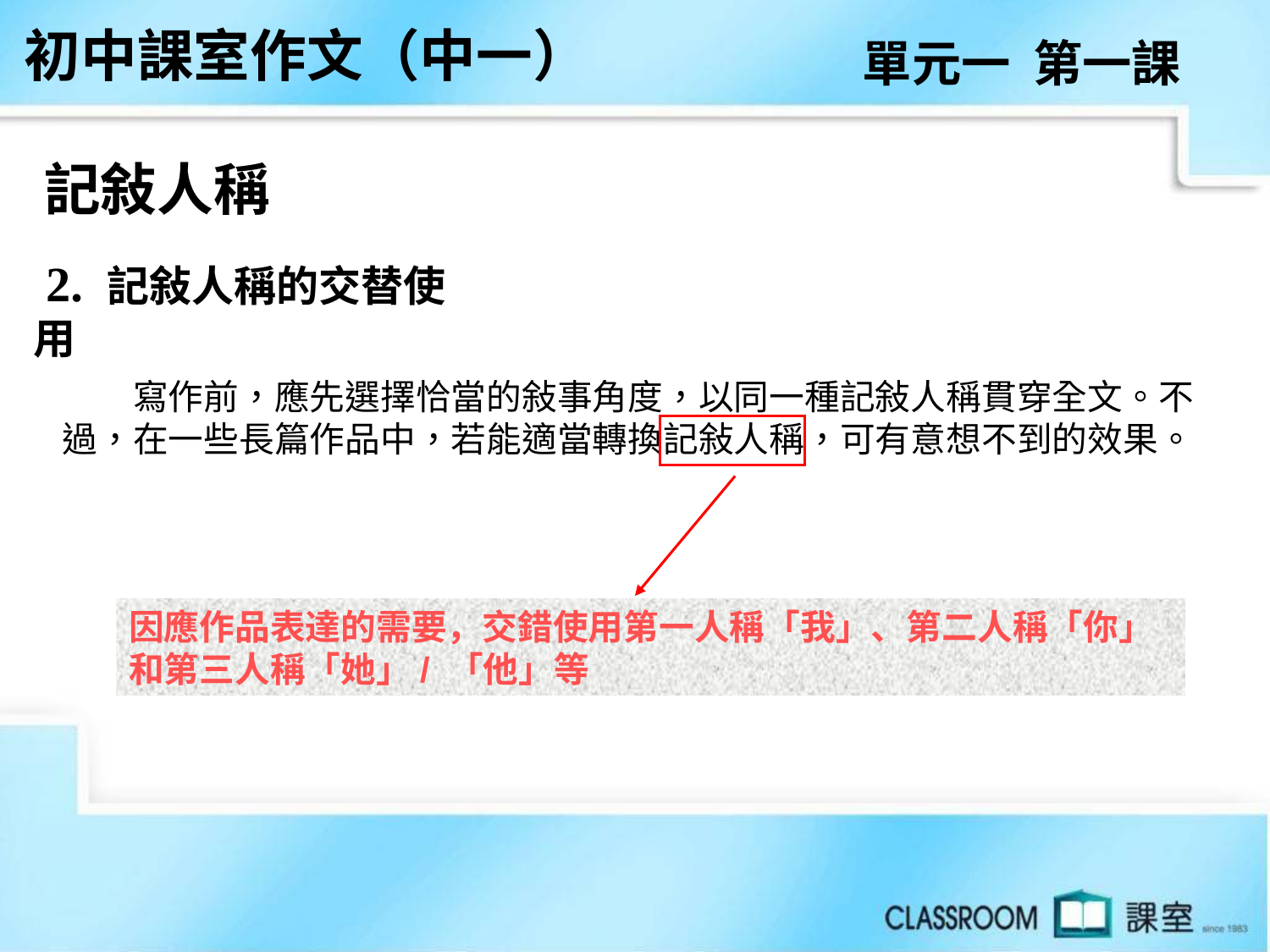

初中課室作文（中一）
單元一  第一課
記敍人稱
 2. 記敍人稱的交替使用
　　寫作前，應先選擇恰當的敍事角度，以同一種記敍人稱貫穿全文。不過，在一些長篇作品中，若能適當轉換記敍人稱，可有意想不到的效果。

因應作品表達的需要，交錯使用第一人稱「我」、第二人稱「你」和第三人稱「她」/ 「他」等